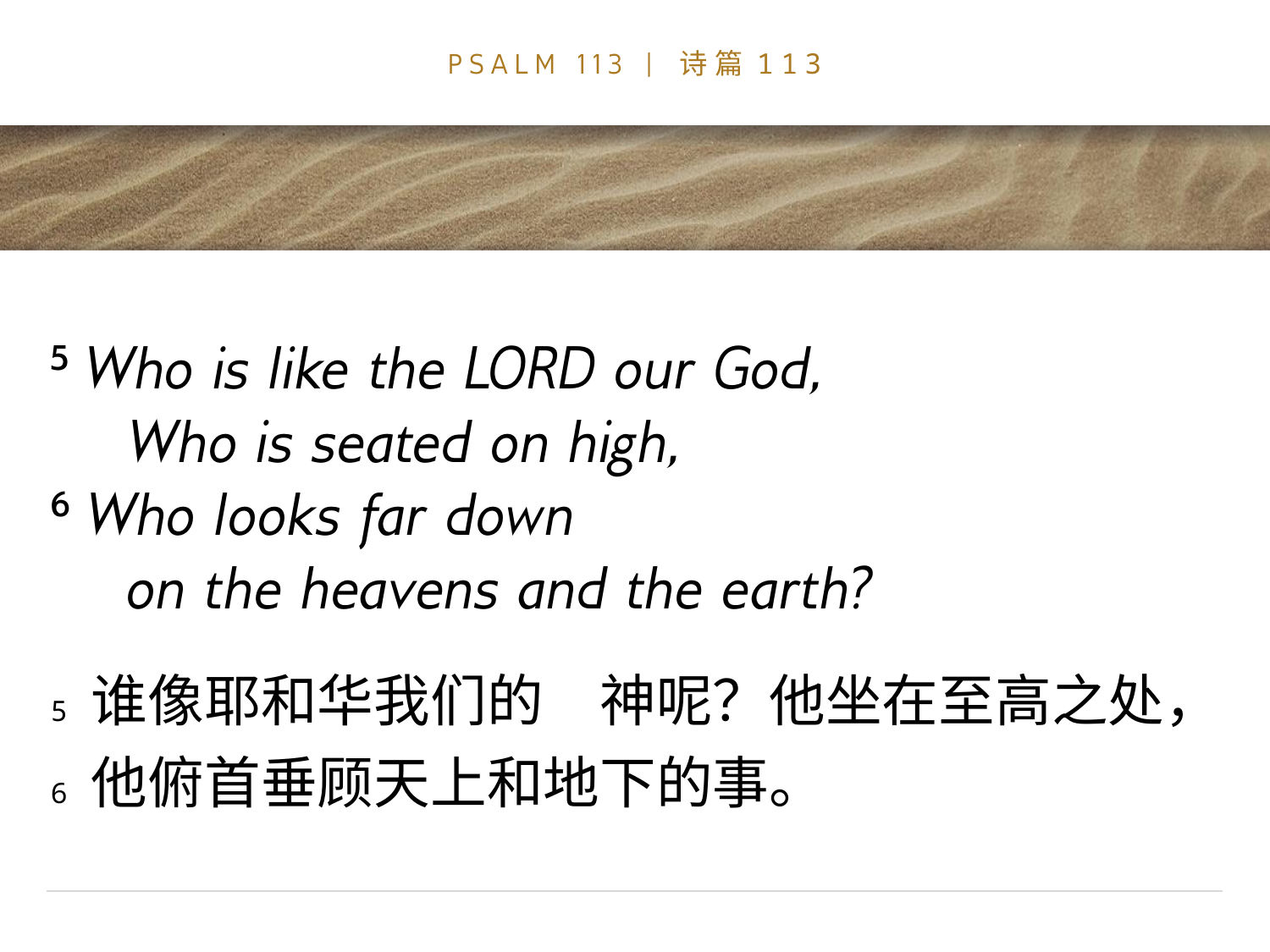

# PSALM 113 | 诗篇113
5 Who is like the Lord our God,
    Who is seated on high,
6 Who looks far down
    on the heavens and the earth?
5 谁像耶和华我们的　神呢？他坐在至高之处，
6 他俯首垂顾天上和地下的事。